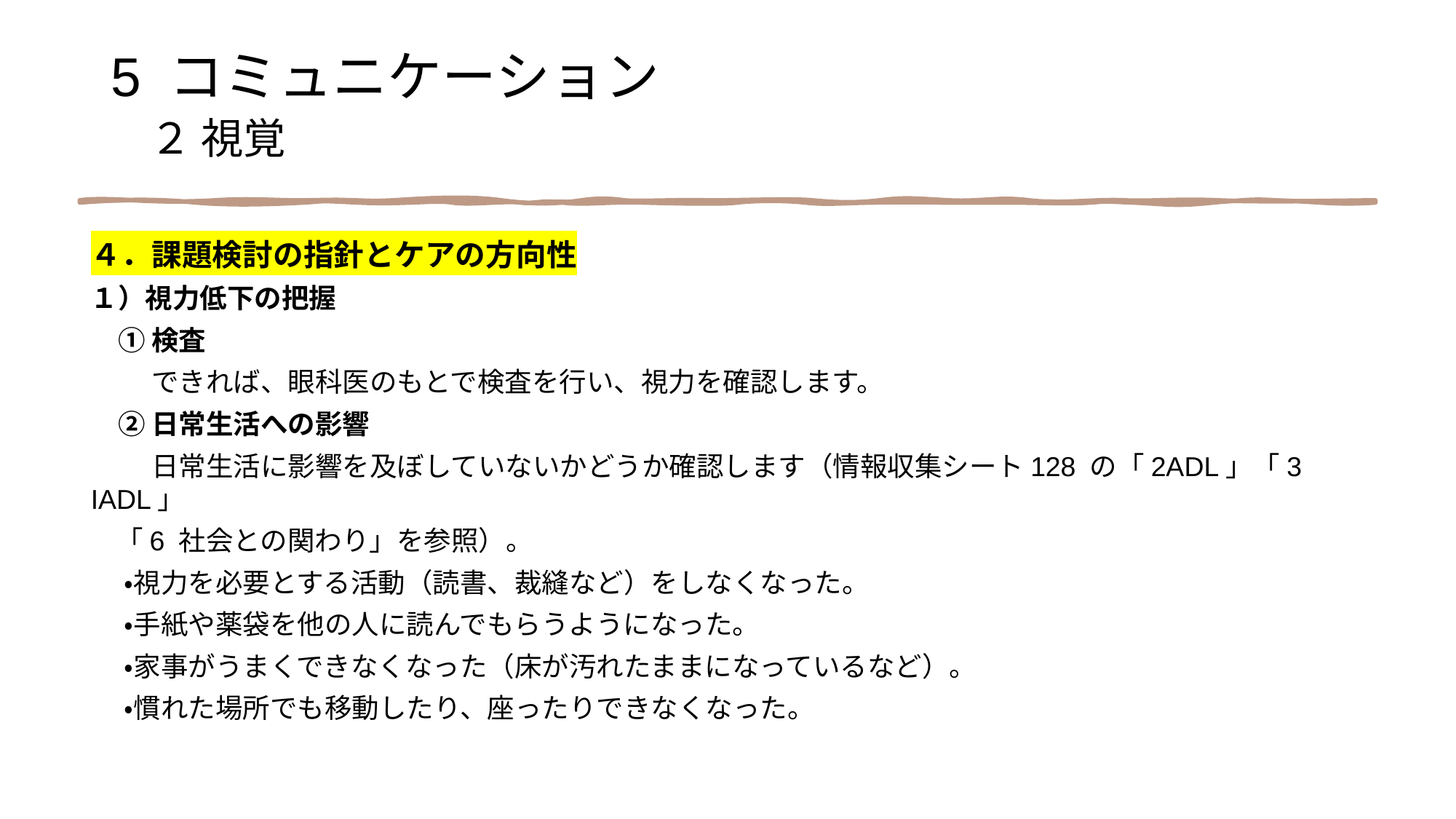

5 コミュニケーション
   ２ 視覚

４．課題検討の指針とケアの方向性
１）視力低下の把握
　① 検査
　　 できれば、眼科医のもとで検査を行い、視力を確認します。
　② 日常生活への影響
　　 日常生活に影響を及ぼしていないかどうか確認します（情報収集シート128 の「2ADL」「3 IADL」
   「6 社会との関わり」を参照）。
　 ・視力を必要とする活動（読書、裁縫など）をしなくなった。
　 ・手紙や薬袋を他の人に読んでもらうようになった。
　 ・家事がうまくできなくなった（床が汚れたままになっているなど）。
　 ・慣れた場所でも移動したり、座ったりできなくなった。